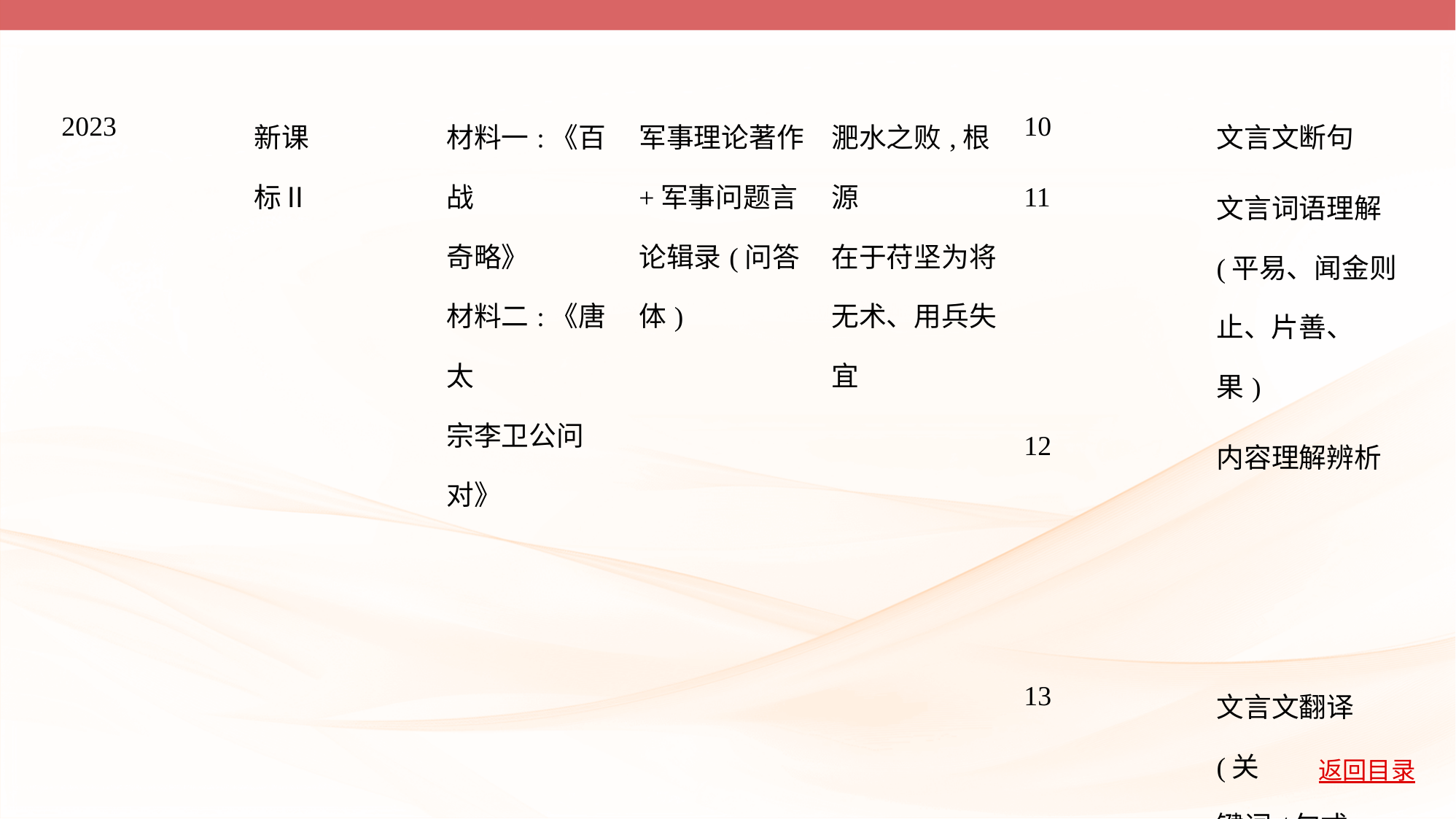

| 2023 | 新课 标Ⅱ | 材料一:《百战 奇略》 材料二:《唐太 宗李卫公问 对》 | 军事理论著作 +军事问题言 论辑录(问答 体) | 淝水之败,根源 在于苻坚为将 无术、用兵失 宜 | 10 | 文言文断句 |
| --- | --- | --- | --- | --- | --- | --- |
|  |  |  |  |  | 11 | 文言词语理解 (平易、闻金则 止、片善、果) |
|  |  |  |  |  | 12 | 内容理解辨析 |
|  |  |  |  |  | 13 | 文言文翻译(关 键词/句式: 却、得、“不 亦……乎”、 出奇、不意、 斯) |
|  |  |  |  |  | 14 | 概括观点态度 |